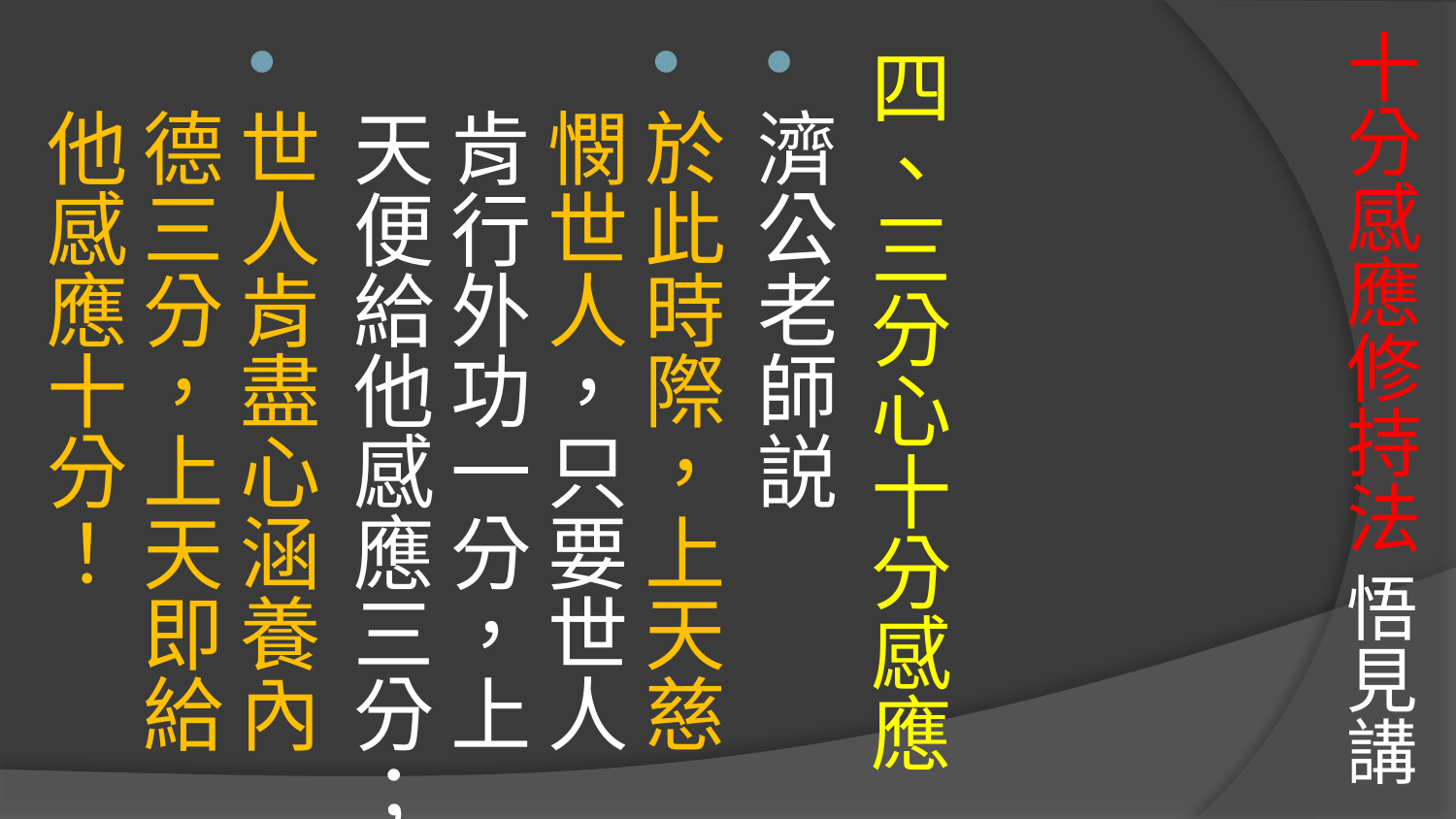

# 十分感應修持法 悟見講
四、三分心十分感應
濟公老師説
於此時際，上天慈憫世人，只要世人肯行外功一分，上天便給他感應三分；
世人肯盡心涵養內德三分，上天即給他感應十分！